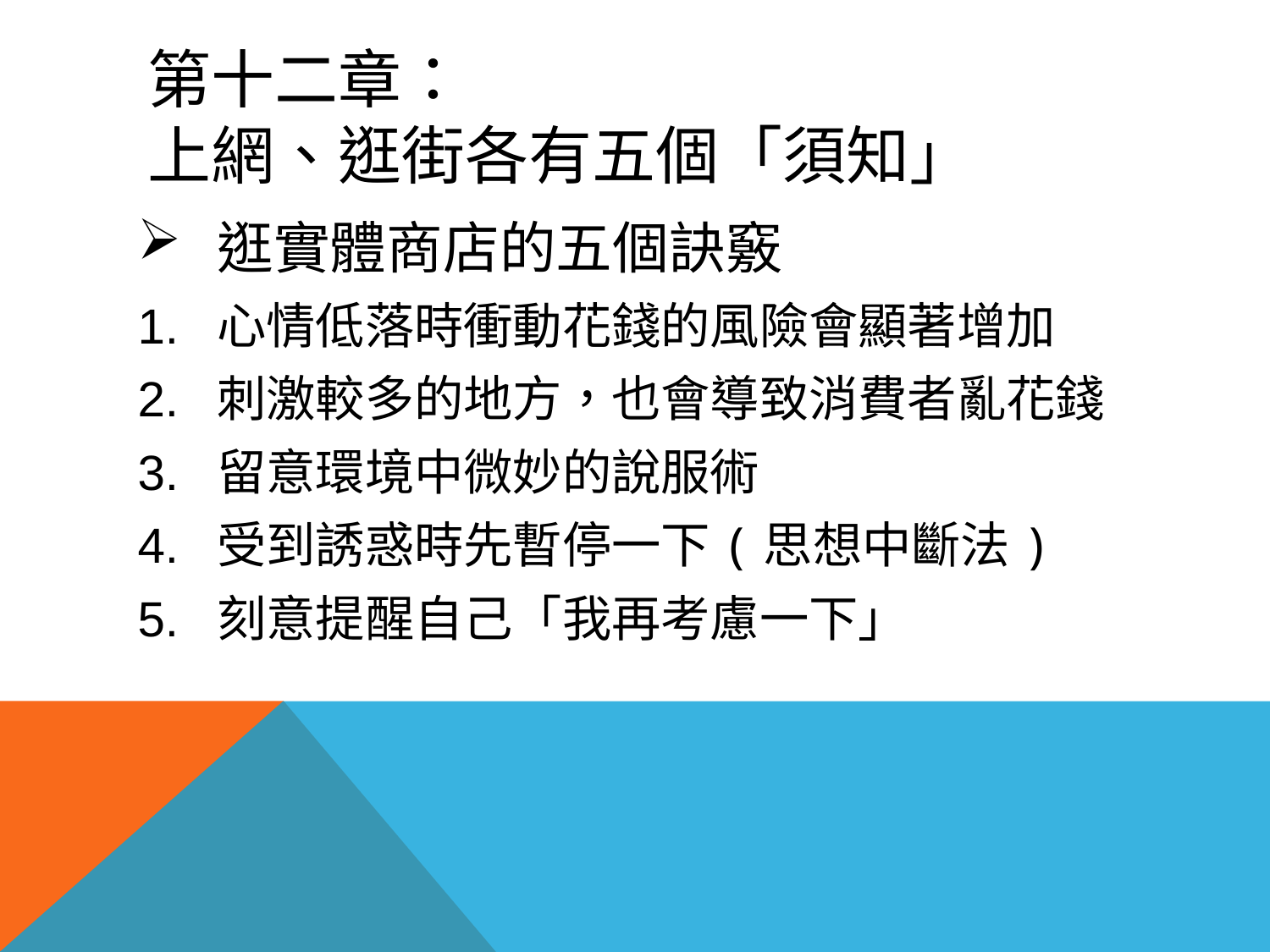

# 第十二章： 上網、逛街各有五個「須知」
逛實體商店的五個訣竅
心情低落時衝動花錢的風險會顯著增加
刺激較多的地方，也會導致消費者亂花錢
留意環境中微妙的說服術
受到誘惑時先暫停一下(思想中斷法)
刻意提醒自己「我再考慮一下」